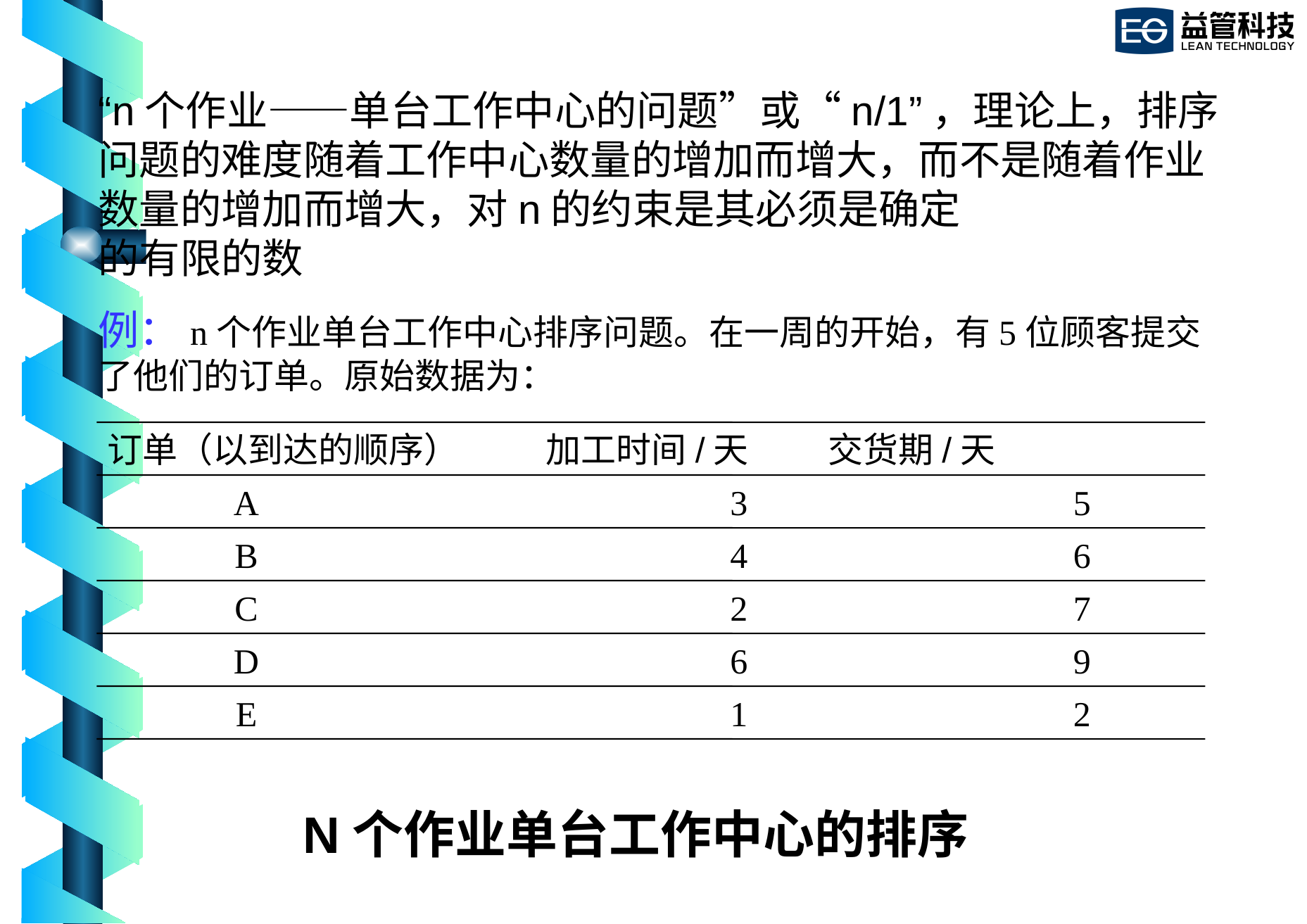

“n个作业——单台工作中心的问题”或“n/1”，理论上，排序问题的难度随着工作中心数量的增加而增大，而不是随着作业数量的增加而增大，对n的约束是其必须是确定
的有限的数
例：n个作业单台工作中心排序问题。在一周的开始，有5位顾客提交了他们的订单。原始数据为：

订单（以到达的顺序）           加工时间/天          交货期/天

A
B
C
D
E
3
4
2
6
1
5
6
7
9
2

# N个作业单台工作中心的排序